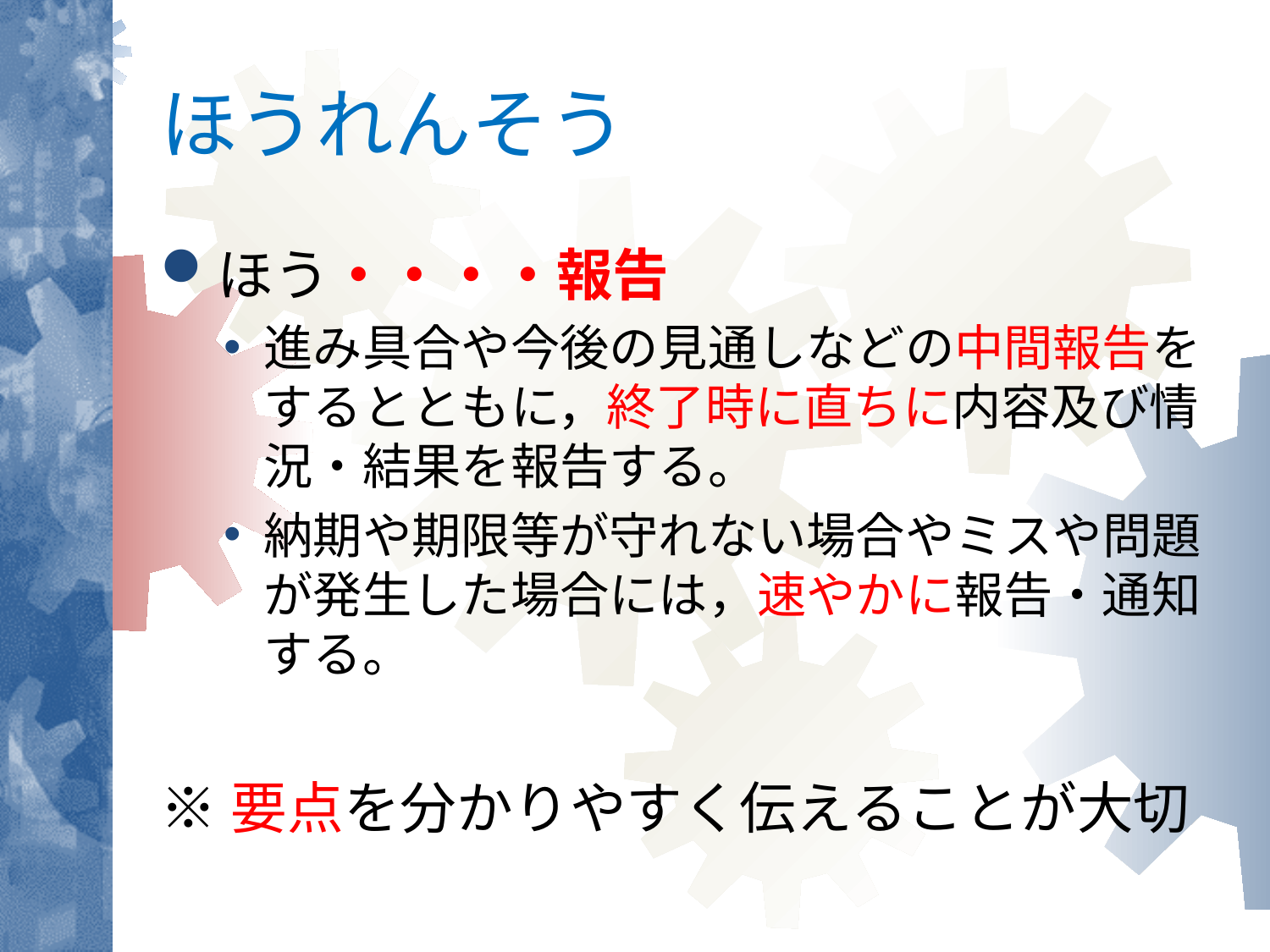

# ほうれんそう
ほう・・・・報告
進み具合や今後の見通しなどの中間報告をするとともに，終了時に直ちに内容及び情況・結果を報告する。
納期や期限等が守れない場合やミスや問題が発生した場合には，速やかに報告・通知する。

※要点を分かりやすく伝えることが大切